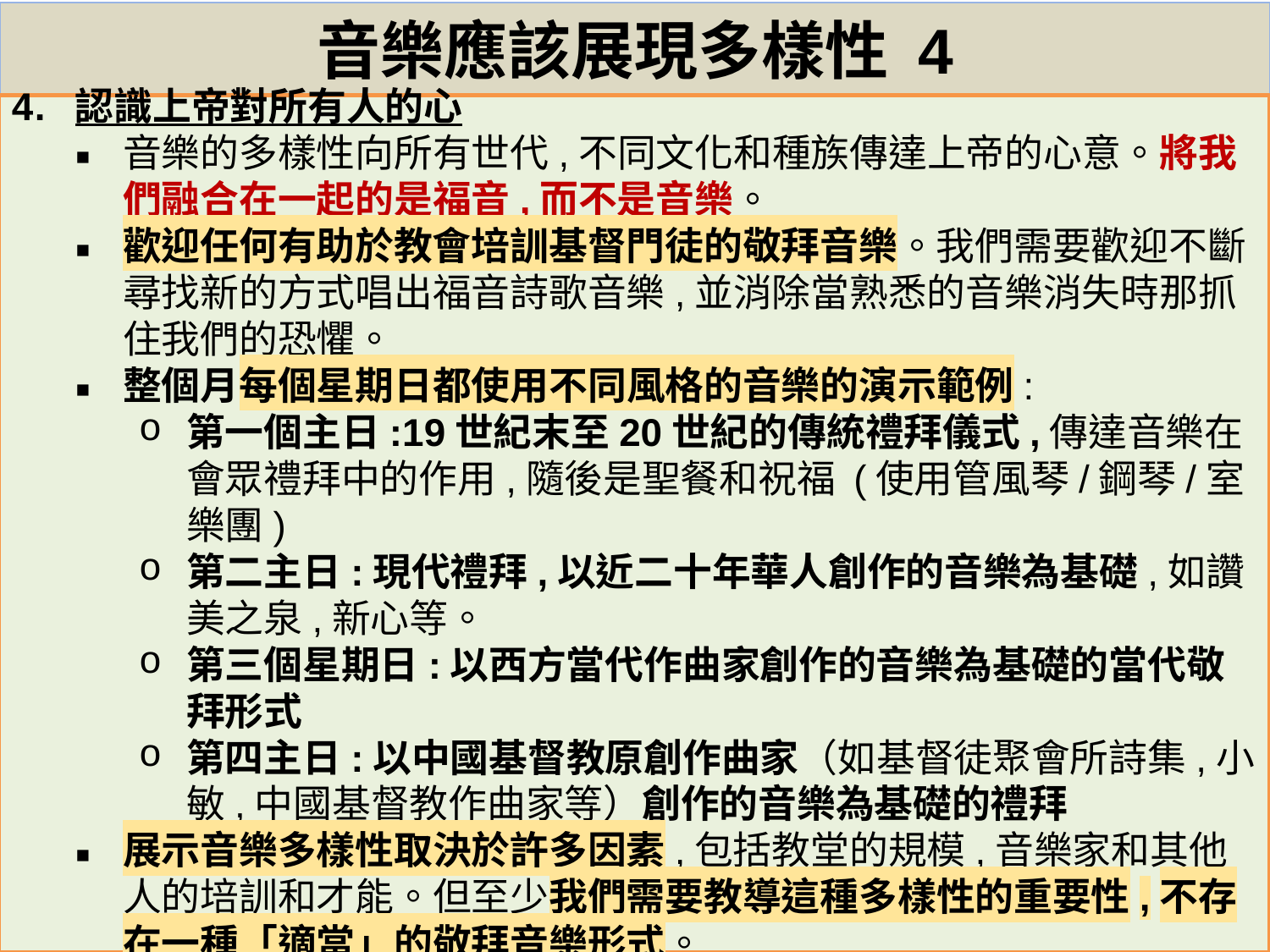

# 音樂應該展現多樣性 4
認識上帝對所有人的心
音樂的多樣性向所有世代,不同文化和種族傳達上帝的心意。將我們融合在一起的是福音,而不是音樂。
歡迎任何有助於教會培訓基督門徒的敬拜音樂。我們需要歡迎不斷尋找新的方式唱出福音詩歌音樂,並消除當熟悉的音樂消失時那抓住我們的恐懼。
整個月每個星期日都使用不同風格的音樂的演示範例:
第一個主日:19世紀末至20世紀的傳統禮拜儀式,傳達音樂在會眾禮拜中的作用,隨後是聖餐和祝福 (使用管風琴/鋼琴/室樂團)
第二主日:現代禮拜,以近二十年華人創作的音樂為基礎,如讚美之泉,新心等。
第三個星期日:以西方當代作曲家創作的音樂為基礎的當代敬拜形式
第四主日:以中國基督教原創作曲家（如基督徒聚會所詩集,小敏,中國基督教作曲家等）創作的音樂為基礎的禮拜
展示音樂多樣性取決於許多因素,包括教堂的規模,音樂家和其他人的培訓和才能。但至少我們需要教導這種多樣性的重要性,不存在一種「適當」的敬拜音樂形式。